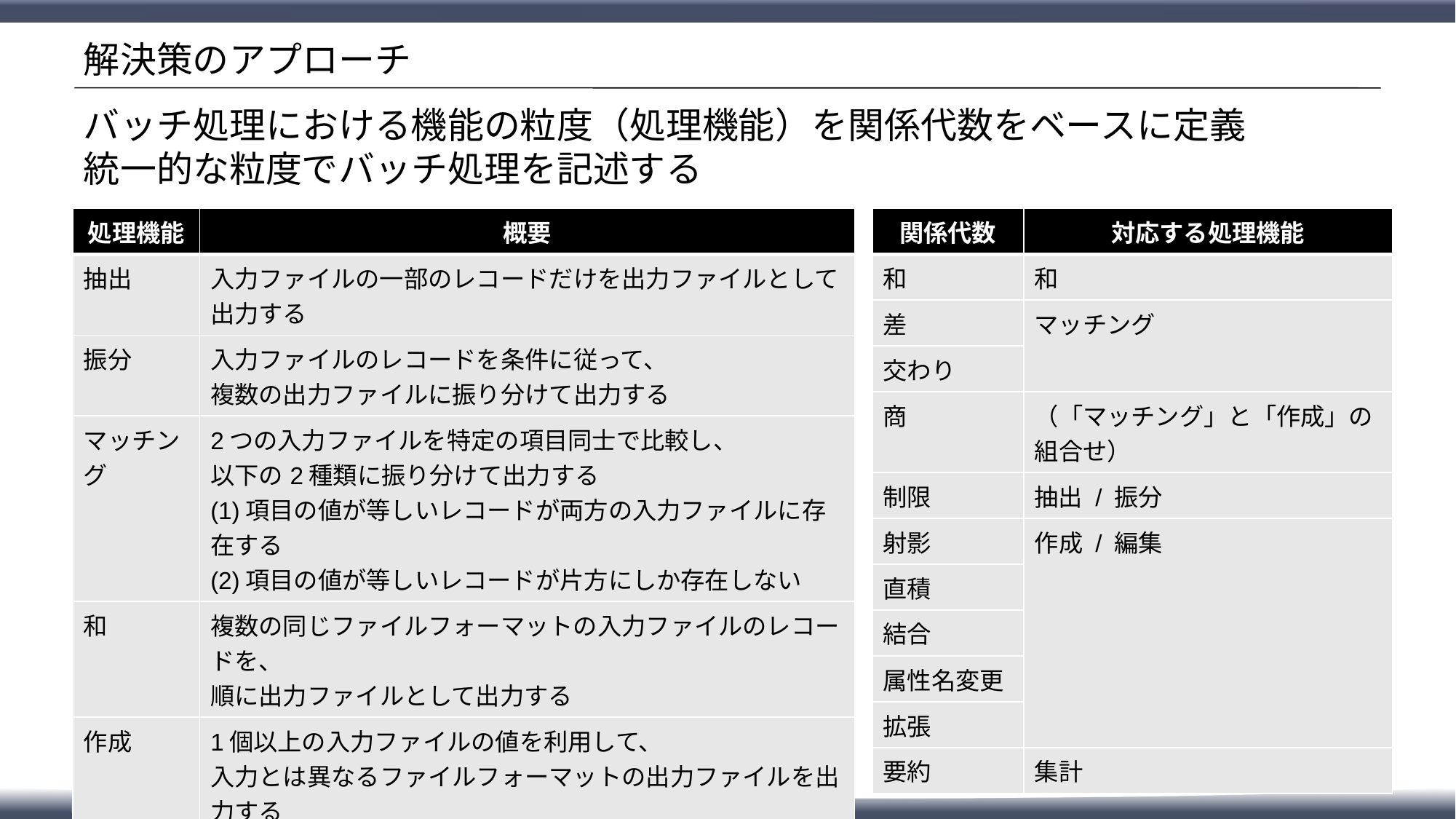

# 解決策のアプローチ
バッチ処理における機能の粒度（処理機能）を関係代数をベースに定義
統一的な粒度でバッチ処理を記述する
| 処理機能 | 概要 |
| --- | --- |
| 抽出 | 入力ファイルの一部のレコードだけを出力ファイルとして出力する |
| 振分 | 入力ファイルのレコードを条件に従って、 複数の出力ファイルに振り分けて出力する |
| マッチング | 2つの入力ファイルを特定の項目同士で比較し、 以下の2種類に振り分けて出力する (1)項目の値が等しいレコードが両方の入力ファイルに存在する (2)項目の値が等しいレコードが片方にしか存在しない |
| 和 | 複数の同じファイルフォーマットの入力ファイルのレコードを、 順に出力ファイルとして出力する |
| 作成 | 1個以上の入力ファイルの値を利用して、 入力とは異なるファイルフォーマットの出力ファイルを出力する |
| 編集 | 入力ファイルの一部のレコードの値を変更して出力する |
| 集計 | 入力ファイルを集計し、集計キーと集計値 （合計、平均、最大、最小）からなる出力ファイルを出力する |
| 関係代数 | 対応する処理機能 |
| --- | --- |
| 和 | 和 |
| 差 | マッチング |
| 交わり |  |
| 商 | （「マッチング」と「作成」の組合せ） |
| 制限 | 抽出 / 振分 |
| 射影 | 作成 / 編集 |
| 直積 |  |
| 結合 |  |
| 属性名変更 |  |
| 拡張 |  |
| 要約 | 集計 |
50